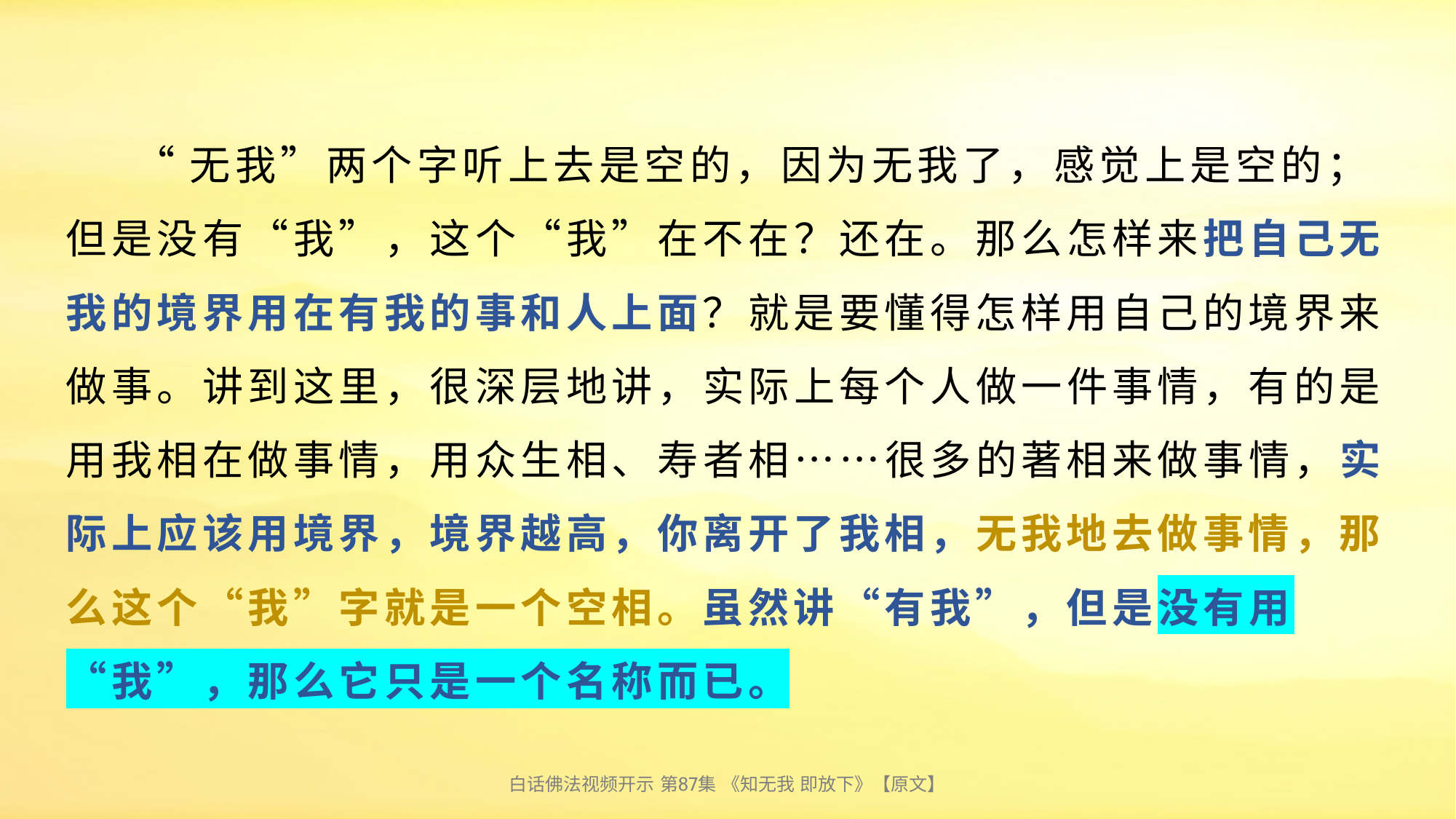

# “无我”两个字听上去是空的，因为无我了，感觉上是空的；但是没有“我”，这个“我”在不在？还在。那么怎样来把自己无我的境界用在有我的事和人上面？就是要懂得怎样用自己的境界来做事。讲到这里，很深层地讲，实际上每个人做一件事情，有的是用我相在做事情，用众生相、寿者相……很多的著相来做事情，实际上应该用境界，境界越高，你离开了我相，无我地去做事情，那么这个“我”字就是一个空相。虽然讲“有我”，但是没有用“我”，那么它只是一个名称而已。
白话佛法视频开示 第87集 《知无我 即放下》【原文】